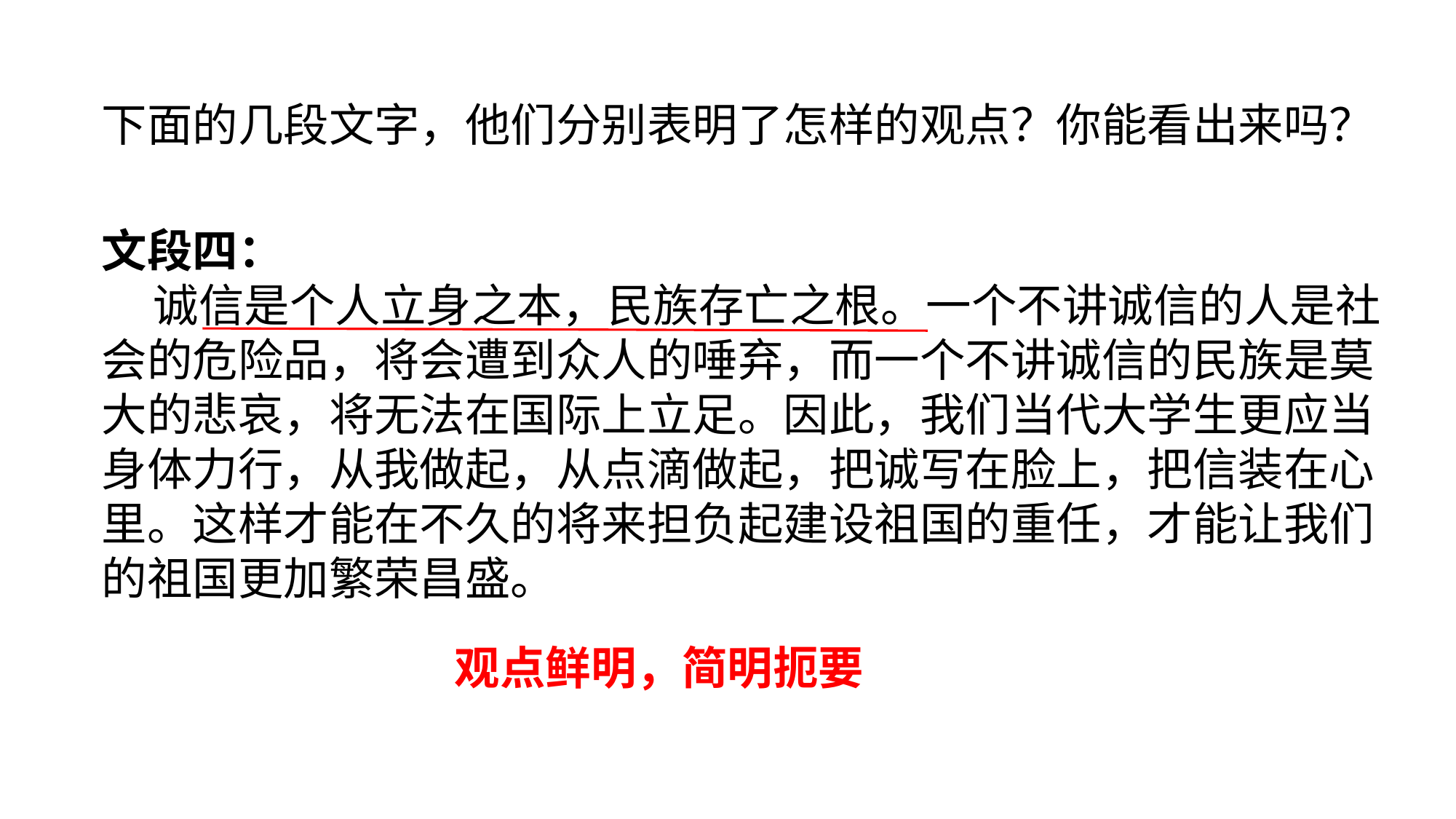

下面的几段文字，他们分别表明了怎样的观点？你能看出来吗？
文段四：
    诚信是个人立身之本，民族存亡之根。一个不讲诚信的人是社会的危险品，将会遭到众人的唾弃，而一个不讲诚信的民族是莫大的悲哀，将无法在国际上立足。因此，我们当代大学生更应当身体力行，从我做起，从点滴做起，把诚写在脸上，把信装在心里。这样才能在不久的将来担负起建设祖国的重任，才能让我们的祖国更加繁荣昌盛。

观点鲜明，简明扼要